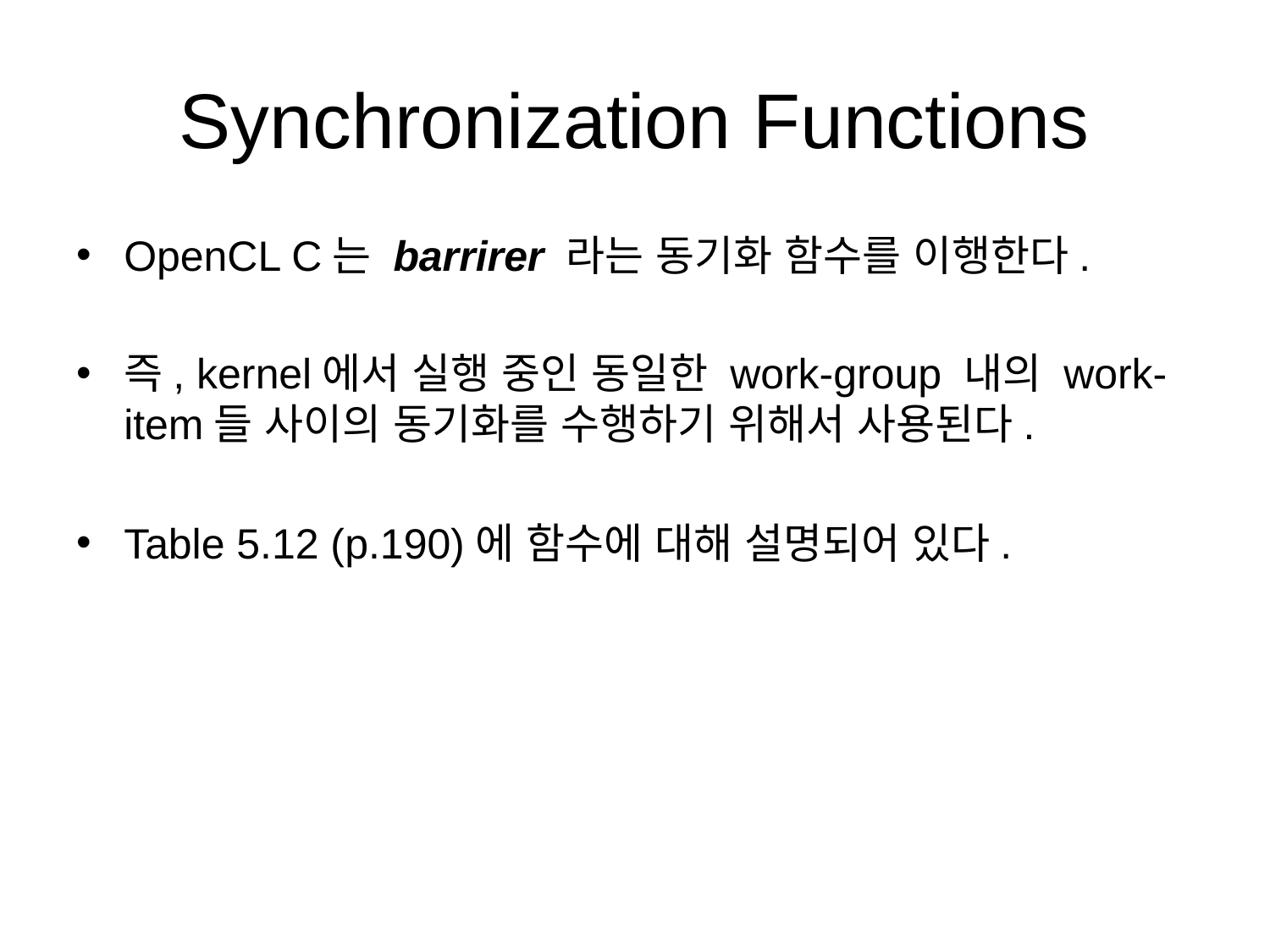

# Synchronization Functions
OpenCL C는 barrirer 라는 동기화 함수를 이행한다.

즉, kernel에서 실행 중인 동일한 work-group 내의 work-item들 사이의 동기화를 수행하기 위해서 사용된다.

Table 5.12 (p.190)에 함수에 대해 설명되어 있다.